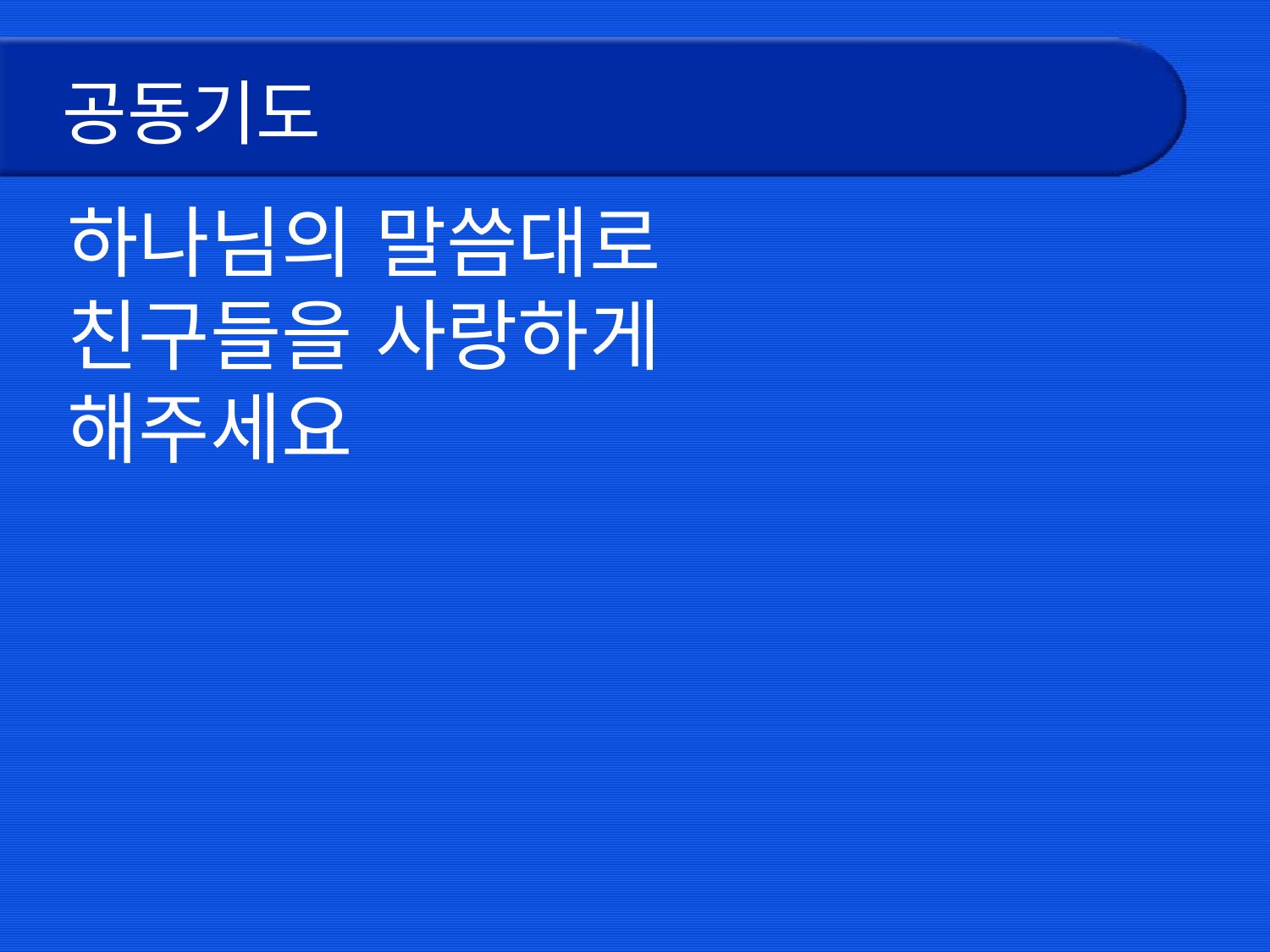

# 공동기도
하나님의 말씀대로
친구들을 사랑하게
해주세요